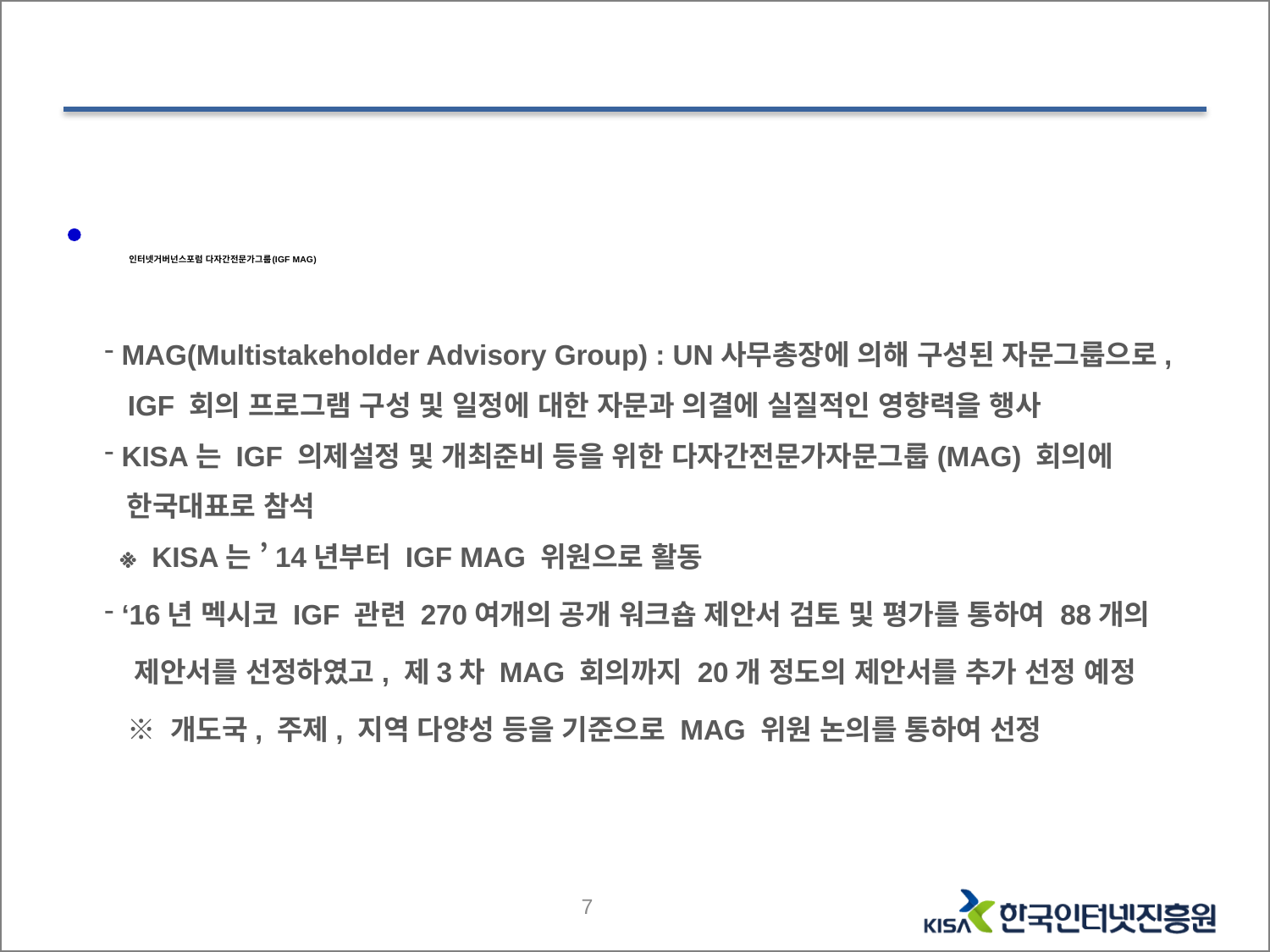

# 인터넷거버넌스포럼 다자간전문가그룹(IGF MAG)
 MAG(Multistakeholder Advisory Group) : UN사무총장에 의해 구성된 자문그룹으로,
   IGF 회의 프로그램 구성 및 일정에 대한 자문과 의결에 실질적인 영향력을 행사
 KISA는 IGF 의제설정 및 개최준비 등을 위한 다자간전문가자문그룹(MAG) 회의에
  한국대표로 참석
  ※ KISA는 ’14년부터 IGF MAG 위원으로 활동
 ‘16년 멕시코 IGF 관련 270여개의 공개 워크숍 제안서 검토 및 평가를 통하여 88개의
   제안서를 선정하였고, 제3차 MAG 회의까지 20개 정도의 제안서를 추가 선정 예정
   ※ 개도국, 주제, 지역 다양성 등을 기준으로 MAG 위원 논의를 통하여 선정

7